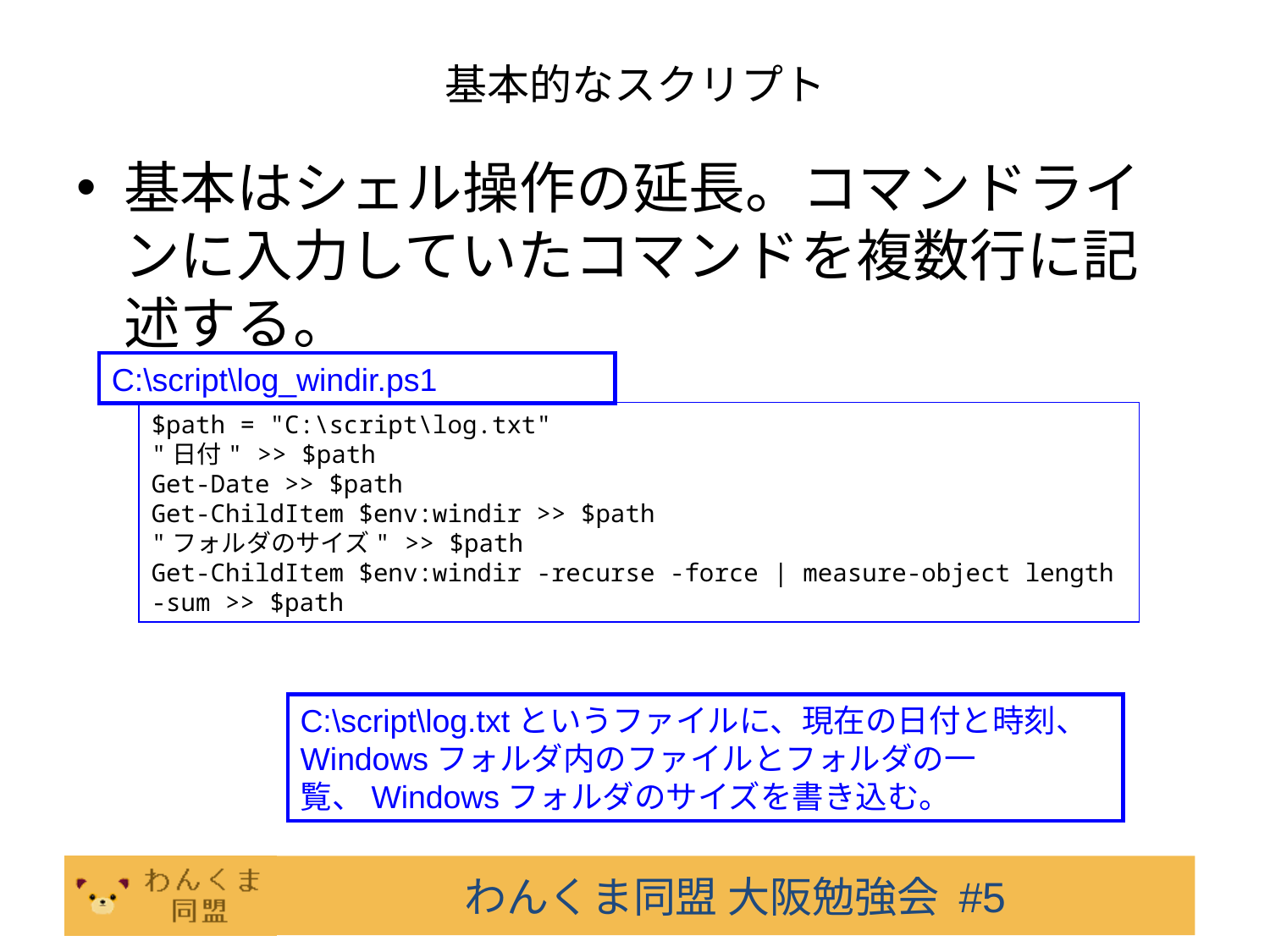

# 基本的なスクリプト
基本はシェル操作の延長。コマンドラインに入力していたコマンドを複数行に記述する。
C:\script\log_windir.ps1
$path = "C:\script\log.txt"
"日付" >> $path
Get-Date >> $path
Get-ChildItem $env:windir >> $path
"フォルダのサイズ" >> $path
Get-ChildItem $env:windir -recurse -force | measure-object length -sum >> $path
C:\script\log.txtというファイルに、現在の日付と時刻、Windowsフォルダ内のファイルとフォルダの一覧、Windowsフォルダのサイズを書き込む。